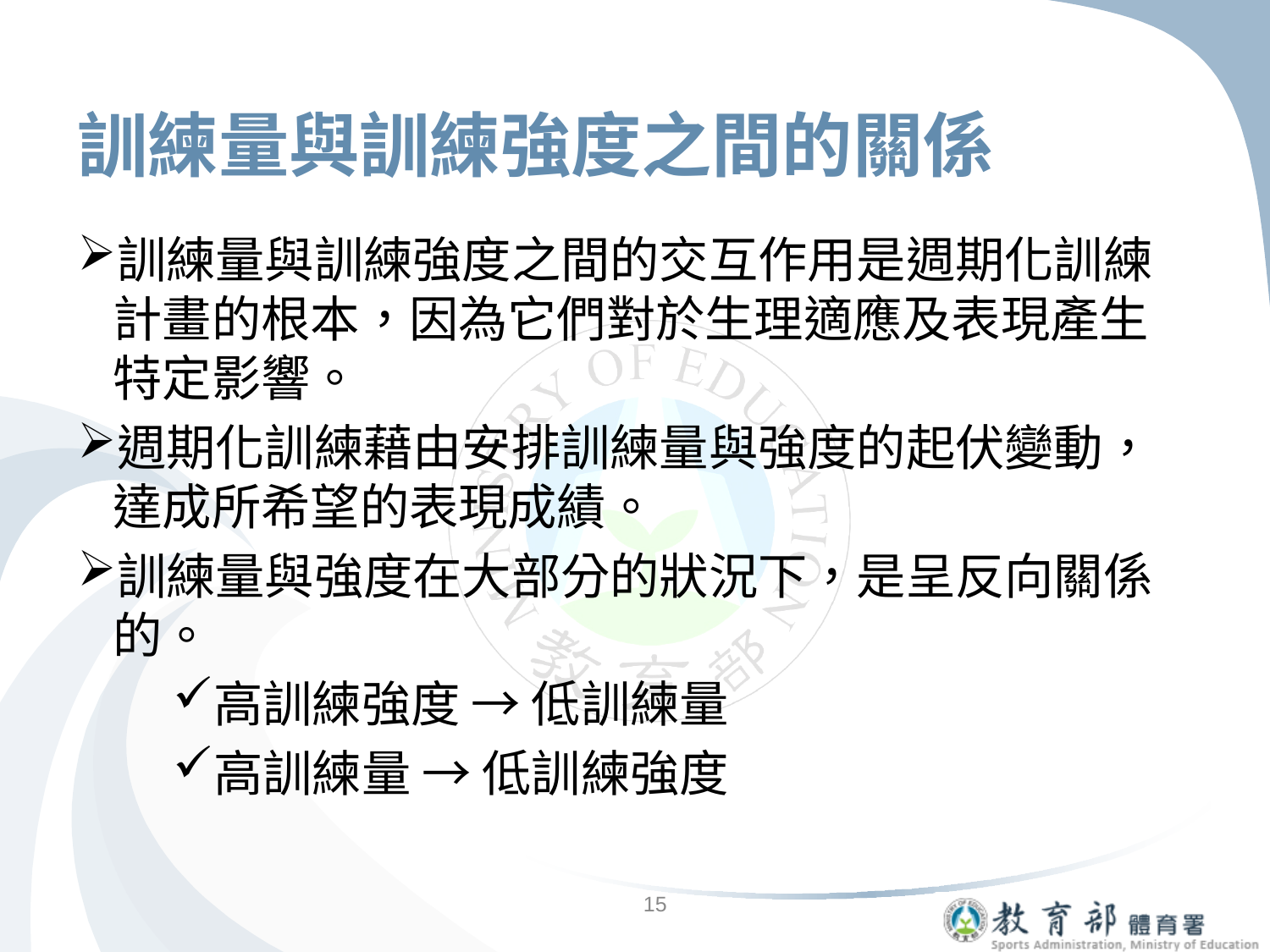

# 訓練量與訓練強度之間的關係
訓練量與訓練強度之間的交互作用是週期化訓練計畫的根本，因為它們對於生理適應及表現產生特定影響。
週期化訓練藉由安排訓練量與強度的起伏變動，達成所希望的表現成績。
訓練量與強度在大部分的狀況下，是呈反向關係的。
高訓練強度 → 低訓練量
高訓練量 → 低訓練強度
15